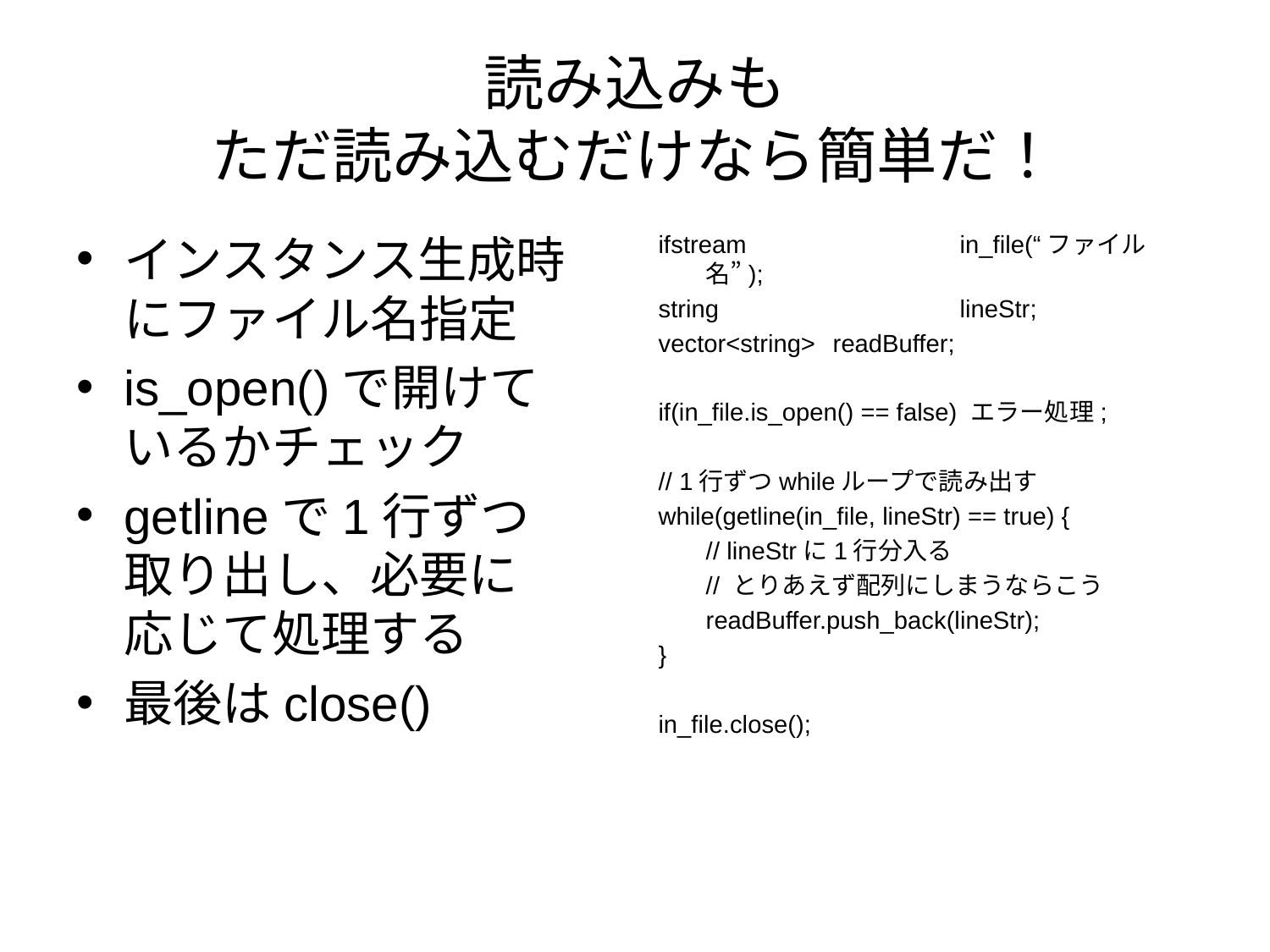

# 読み込みも ただ読み込むだけなら簡単だ！
インスタンス生成時にファイル名指定
is_open()で開けて
いるかチェック
getlineで1行ずつ
取り出し、必要に
応じて処理する
最後はclose()

ifstream		in_file(“ファイル名”);
string		lineStr;
vector<string>	readBuffer;

if(in_file.is_open() == false) エラー処理;

// 1行ずつwhileループで読み出す
while(getline(in_file, lineStr) == true) {
	// lineStrに1行分入る
	// とりあえず配列にしまうならこう
	readBuffer.push_back(lineStr);
}

in_file.close();